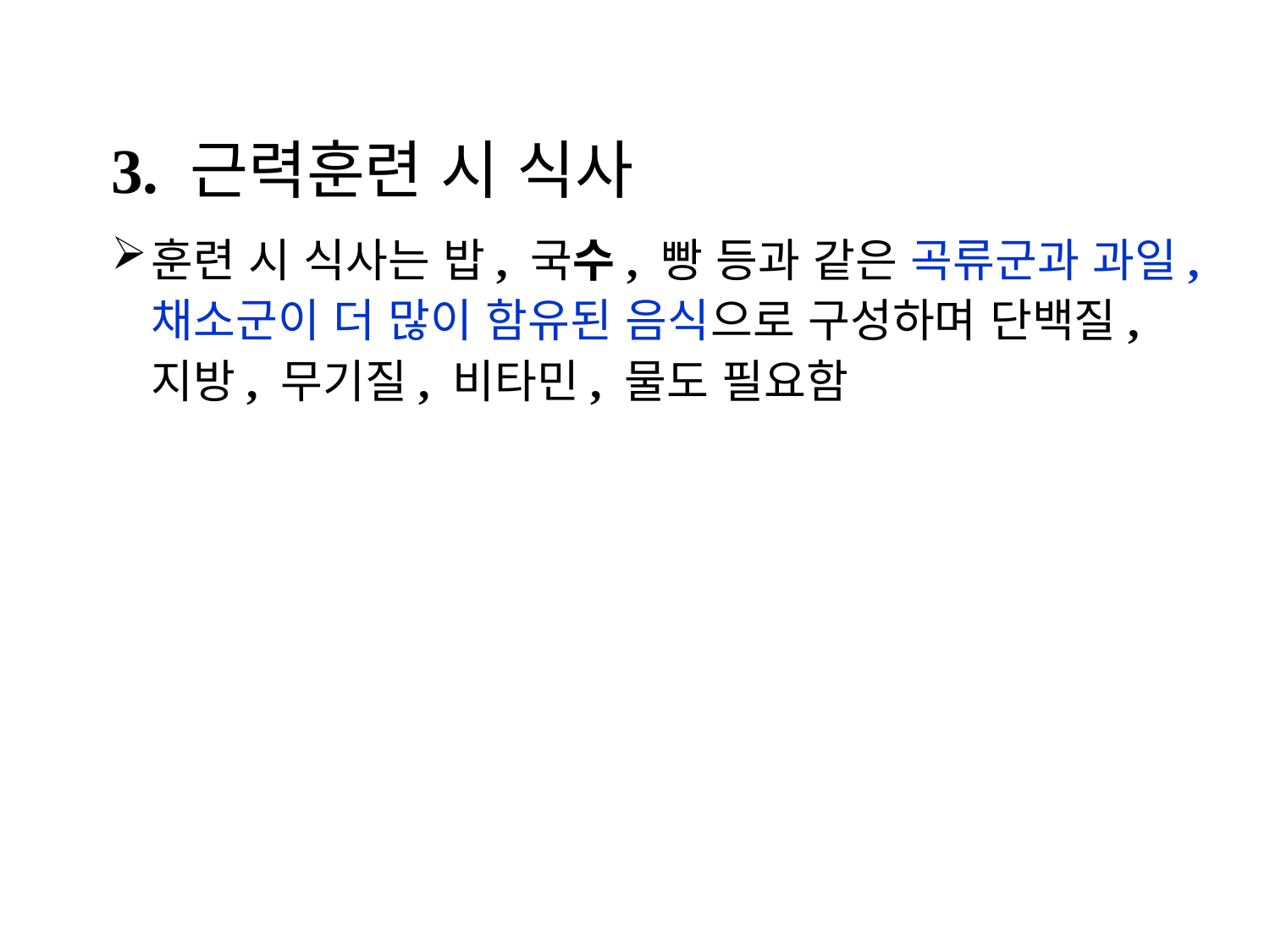

3. 근력훈련 시 식사
훈련 시 식사는 밥, 국수, 빵 등과 같은 곡류군과 과일, 채소군이 더 많이 함유된 음식으로 구성하며 단백질, 지방, 무기질, 비타민, 물도 필요함